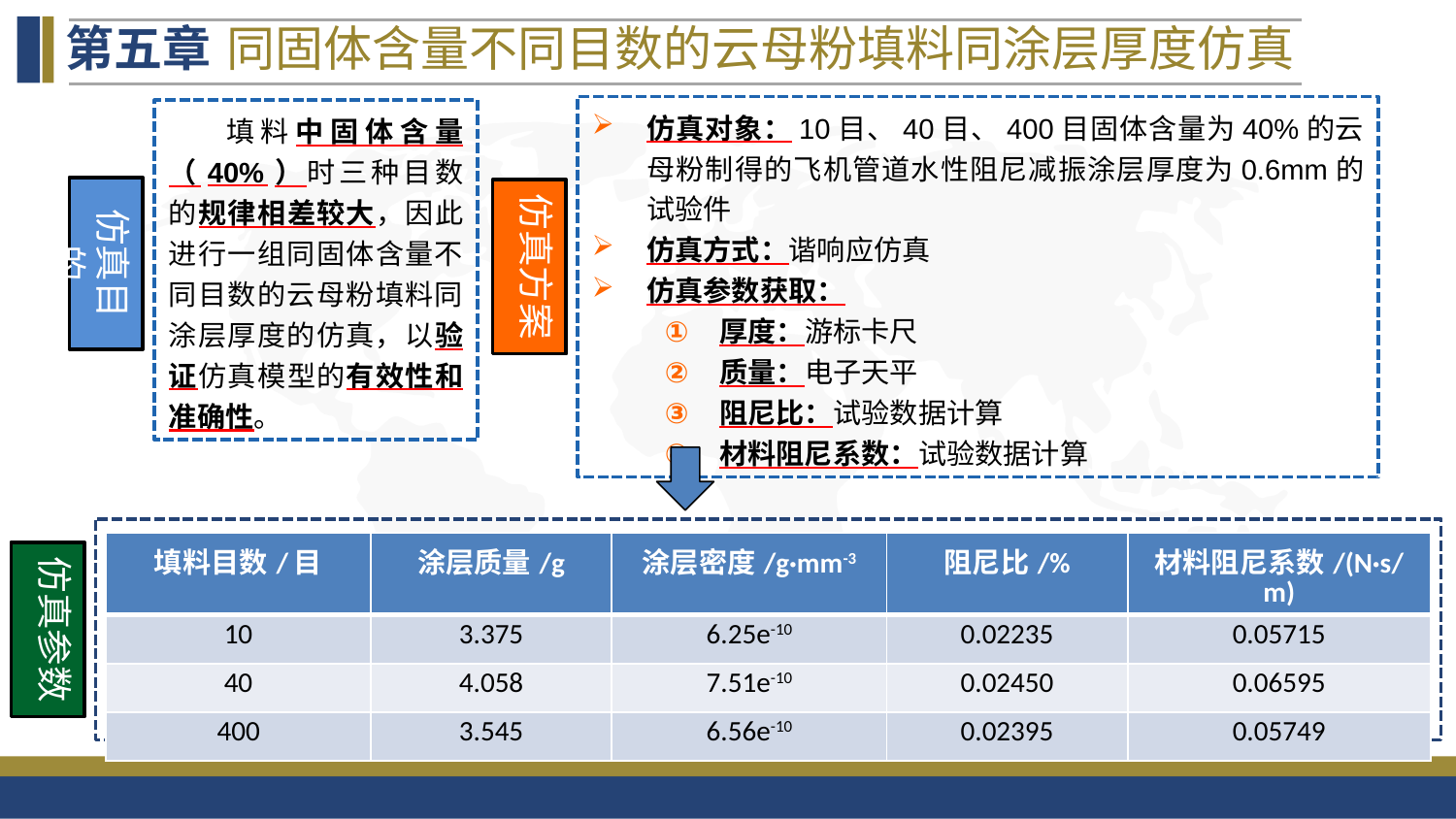

第五章
同固体含量不同目数的云母粉填料同涂层厚度仿真
仿真对象：10目、40目、400目固体含量为40%的云母粉制得的飞机管道水性阻尼减振涂层厚度为0.6mm的试验件
仿真方式：谐响应仿真
仿真参数获取：
厚度：游标卡尺
质量：电子天平
阻尼比：试验数据计算
材料阻尼系数：试验数据计算
仿真方案
填料中固体含量（40%）时三种目数的规律相差较大，因此进行一组同固体含量不同目数的云母粉填料同涂层厚度的仿真，以验证仿真模型的有效性和准确性。
仿真目的

| 填料目数/目 | 涂层质量/g | 涂层密度/g·mm-3 | 阻尼比/% | 材料阻尼系数/(N·s/m) |
| --- | --- | --- | --- | --- |
| 10 | 3.375 | 6.25e-10 | 0.02235 | 0.05715 |
| 40 | 4.058 | 7.51e-10 | 0.02450 | 0.06595 |
| 400 | 3.545 | 6.56e-10 | 0.02395 | 0.05749 |
仿真参数